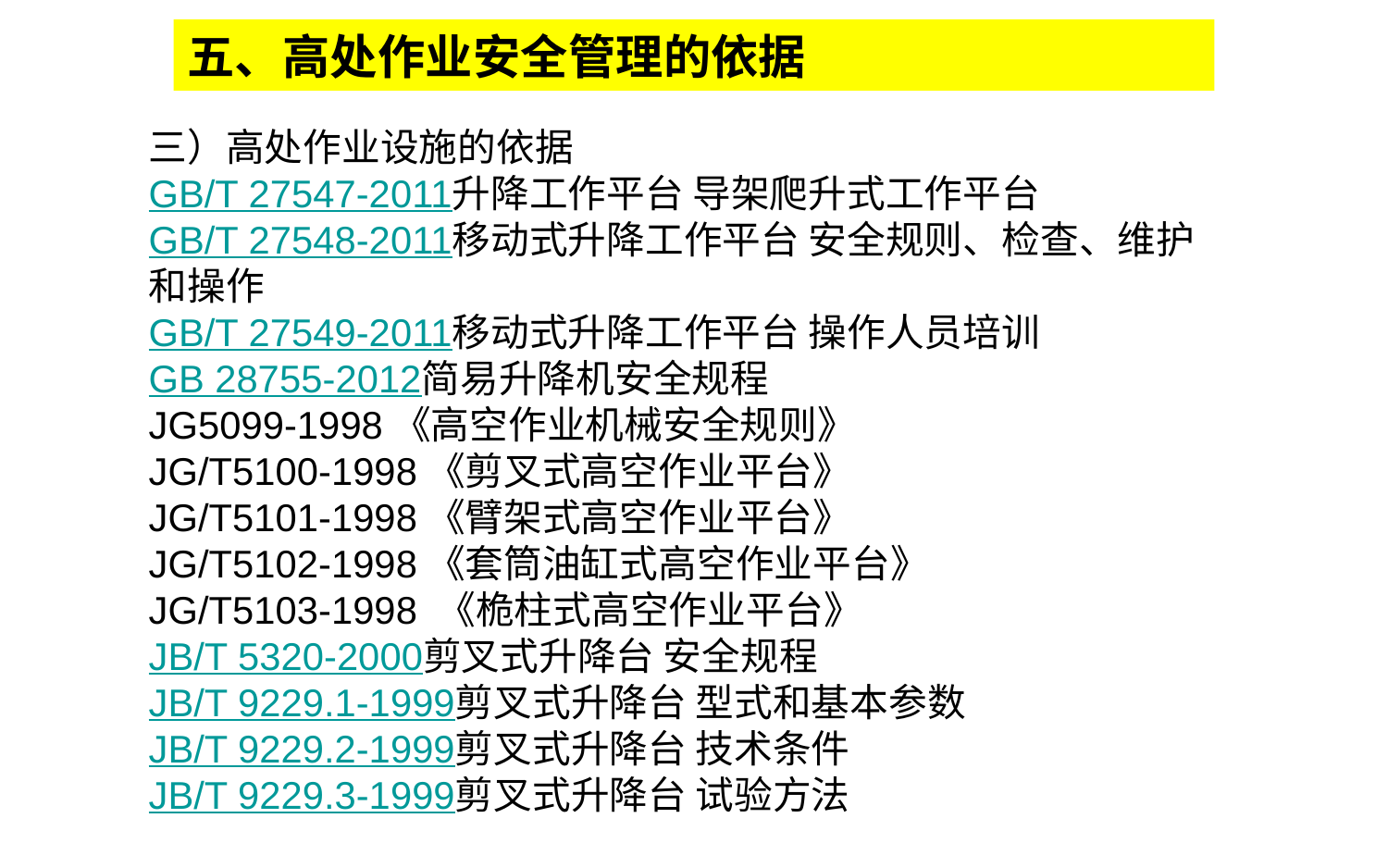

# 五、高处作业安全管理的依据
三）高处作业设施的依据
GB/T 27547-2011升降工作平台 导架爬升式工作平台
GB/T 27548-2011移动式升降工作平台 安全规则、检查、维护和操作
GB/T 27549-2011移动式升降工作平台 操作人员培训
GB 28755-2012简易升降机安全规程
JG5099-1998《高空作业机械安全规则》
JG/T5100-1998《剪叉式高空作业平台》
JG/T5101-1998《臂架式高空作业平台》
JG/T5102-1998《套筒油缸式高空作业平台》
JG/T5103-1998 《桅柱式高空作业平台》
JB/T 5320-2000剪叉式升降台 安全规程
JB/T 9229.1-1999剪叉式升降台 型式和基本参数
JB/T 9229.2-1999剪叉式升降台 技术条件
JB/T 9229.3-1999剪叉式升降台 试验方法